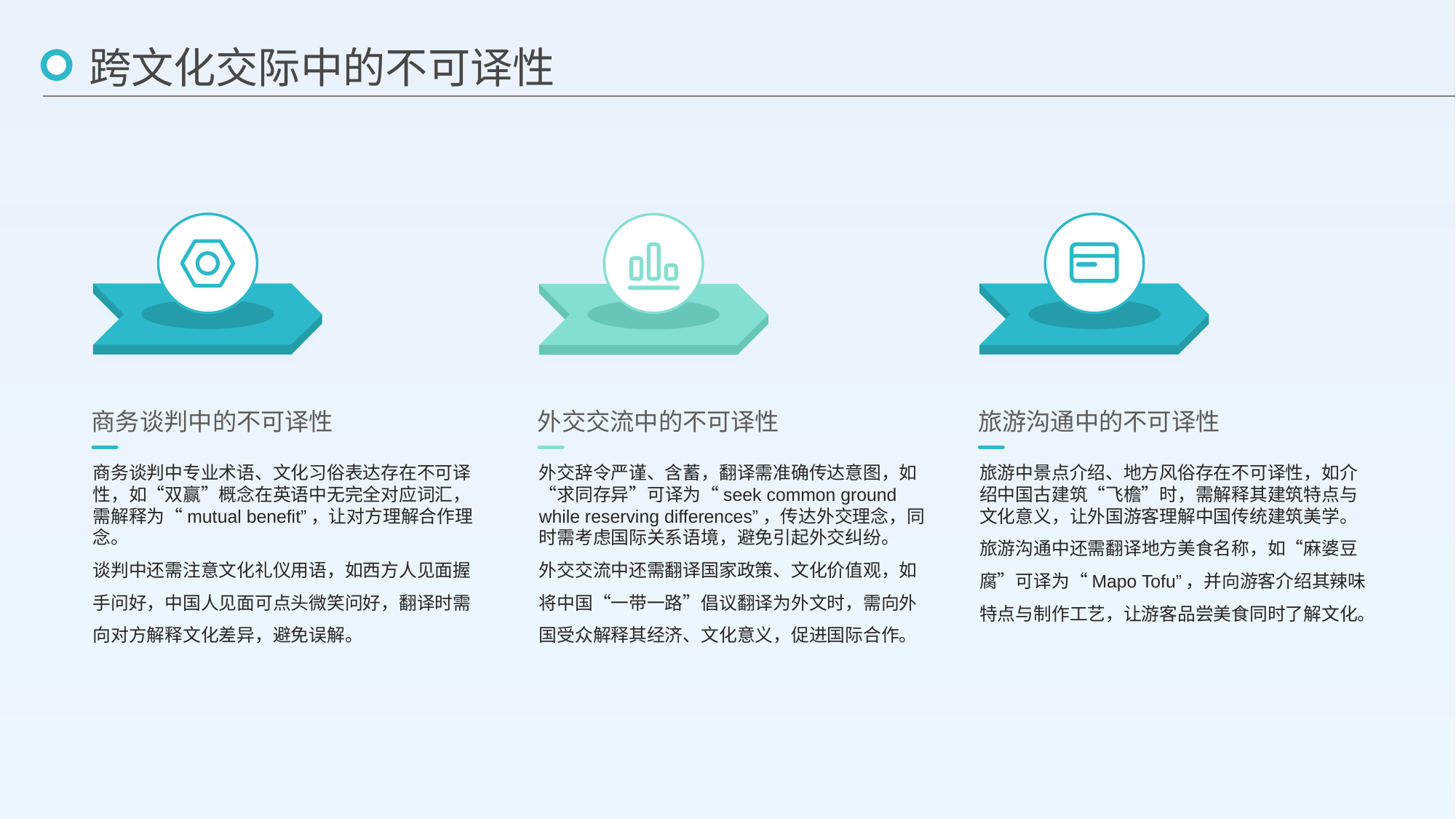

跨文化交际中的不可译性

商务谈判中的不可译性
外交交流中的不可译性
旅游沟通中的不可译性
商务谈判中专业术语、文化习俗表达存在不可译性，如“双赢”概念在英语中无完全对应词汇，需解释为“mutual benefit”，让对方理解合作理念。
谈判中还需注意文化礼仪用语，如西方人见面握手问好，中国人见面可点头微笑问好，翻译时需向对方解释文化差异，避免误解。
外交辞令严谨、含蓄，翻译需准确传达意图，如“求同存异”可译为“seek common ground while reserving differences”，传达外交理念，同时需考虑国际关系语境，避免引起外交纠纷。
外交交流中还需翻译国家政策、文化价值观，如将中国“一带一路”倡议翻译为外文时，需向外国受众解释其经济、文化意义，促进国际合作。
旅游中景点介绍、地方风俗存在不可译性，如介绍中国古建筑“飞檐”时，需解释其建筑特点与文化意义，让外国游客理解中国传统建筑美学。
旅游沟通中还需翻译地方美食名称，如“麻婆豆腐”可译为“Mapo Tofu”，并向游客介绍其辣味特点与制作工艺，让游客品尝美食同时了解文化。